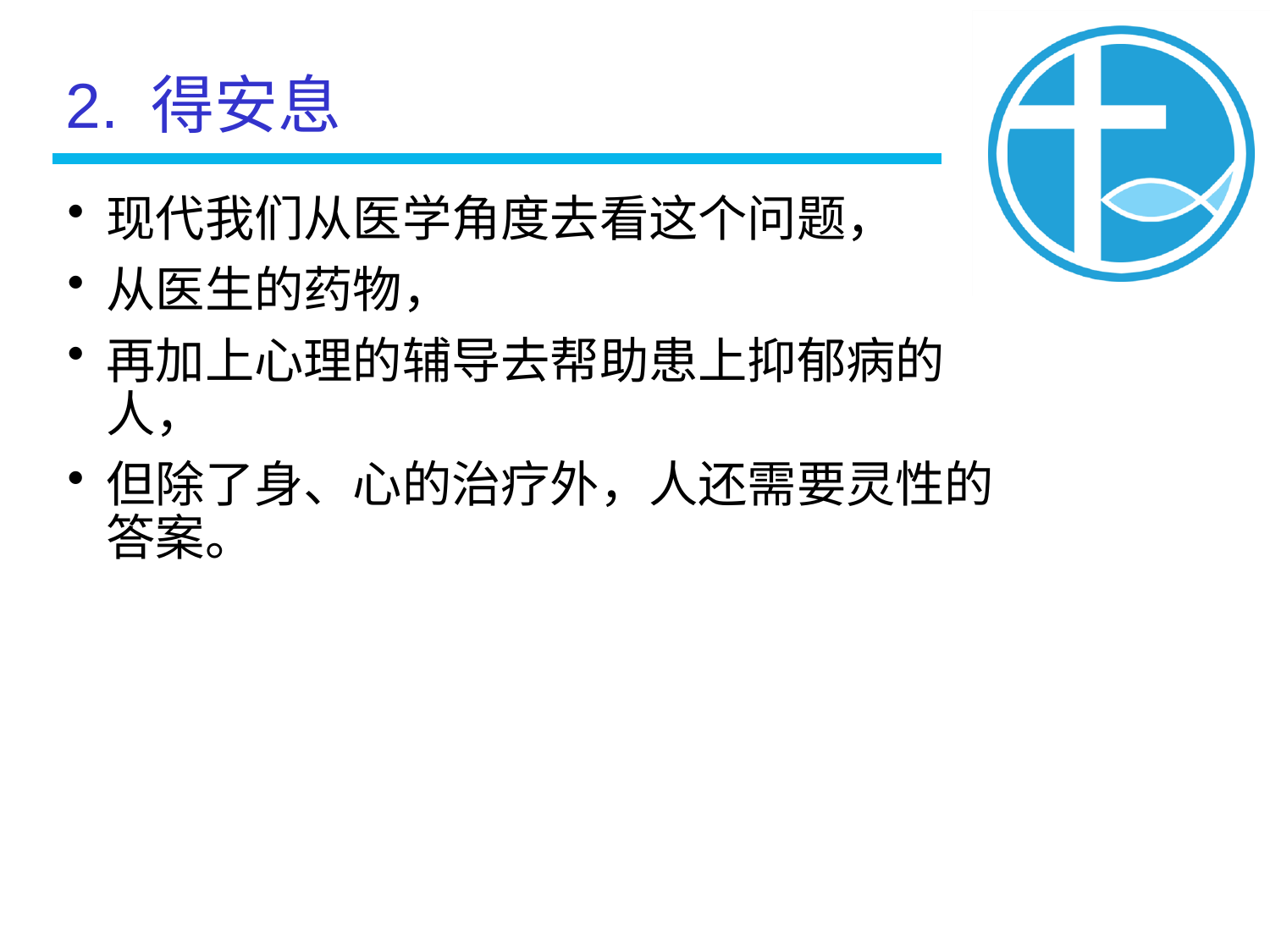

2. 得安息
现代我们从医学角度去看这个问题，
从医生的药物，
再加上心理的辅导去帮助患上抑郁病的人，
但除了身、心的治疗外，人还需要灵性的答案。